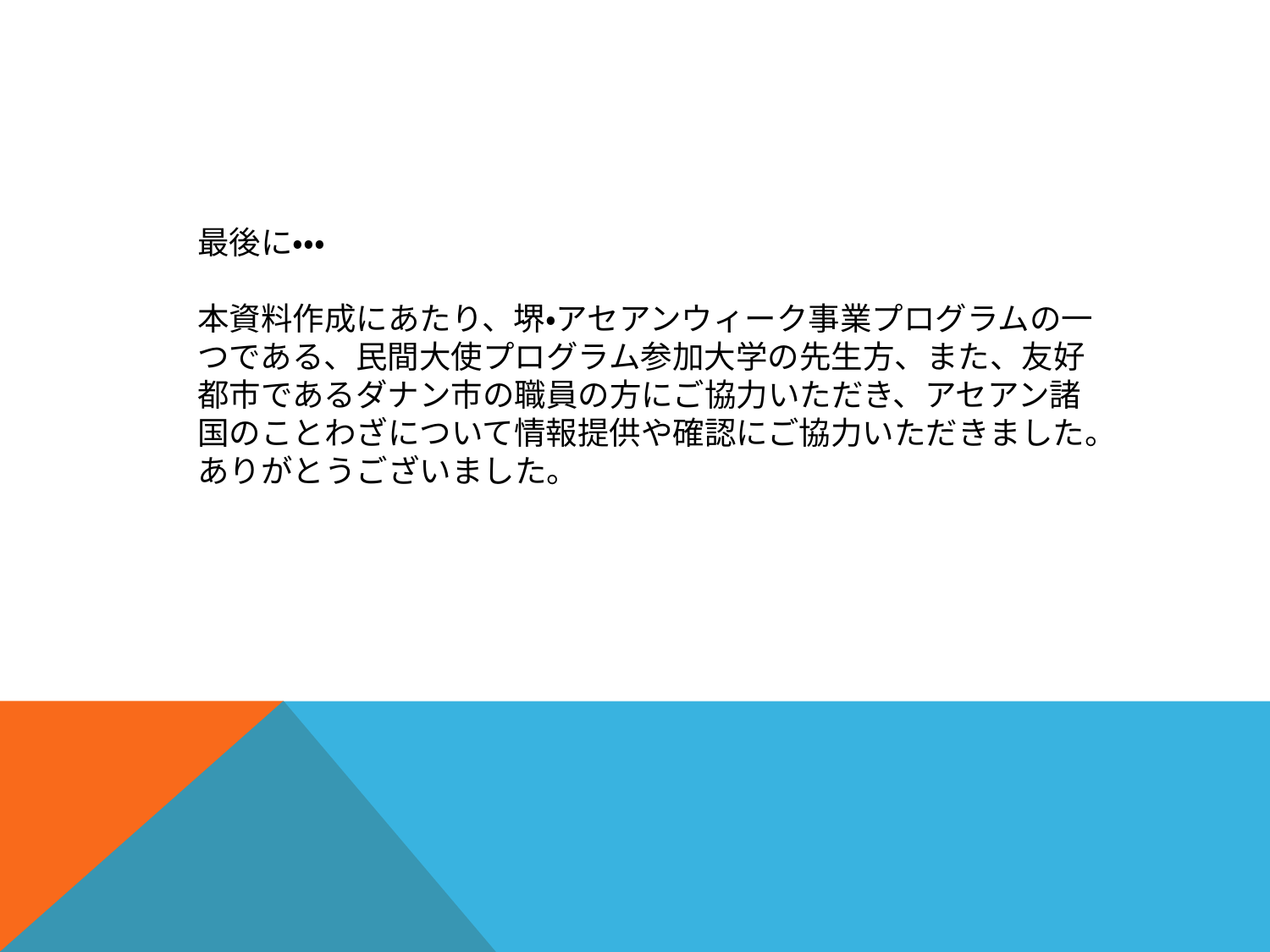

最後に・・・

本資料作成にあたり、堺・アセアンウィーク事業プログラムの一つである、民間大使プログラム参加大学の先生方、また、友好都市であるダナン市の職員の方にご協力いただき、アセアン諸国のことわざについて情報提供や確認にご協力いただきました。ありがとうございました。